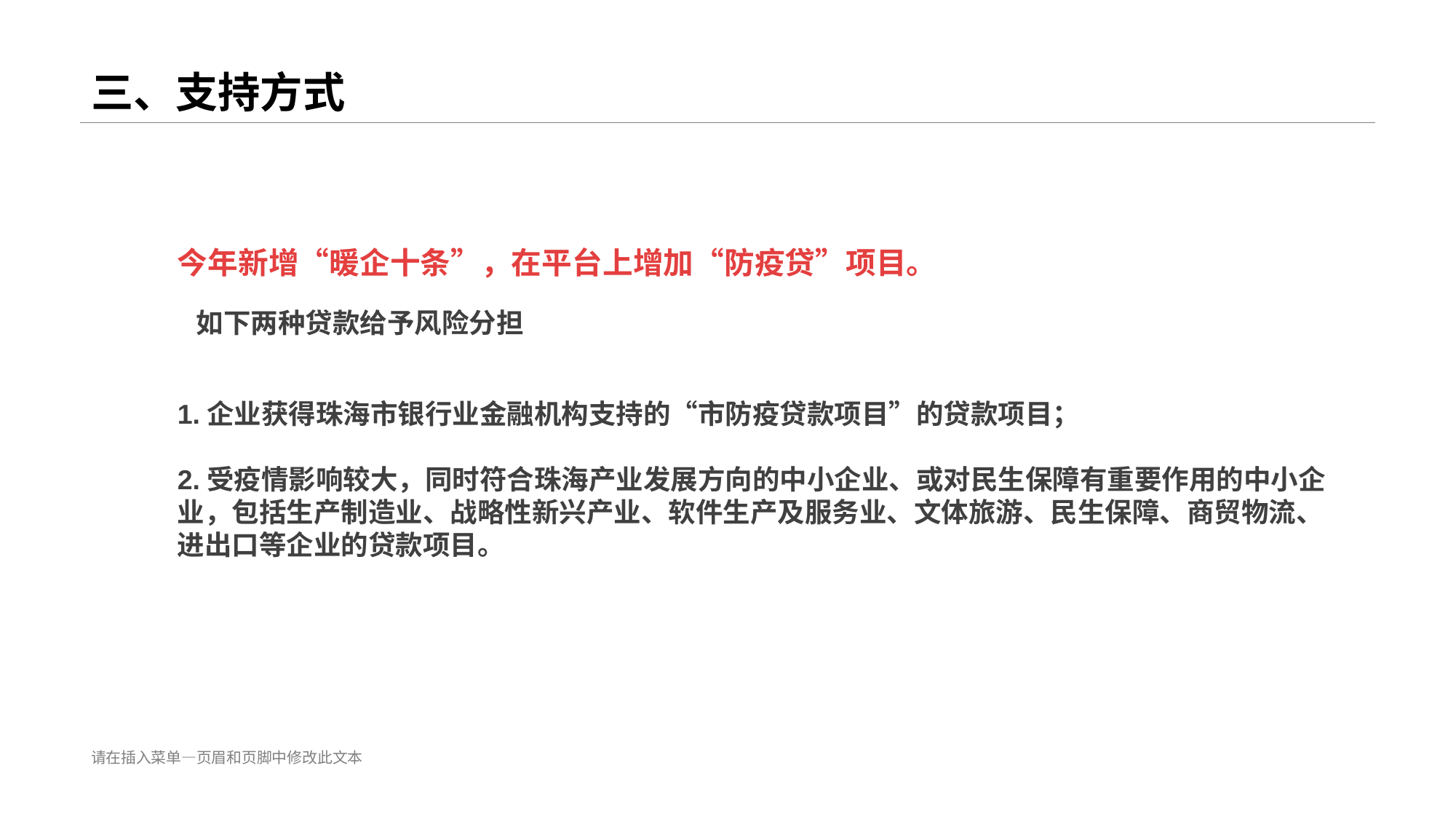

# 三、支持方式
今年新增“暖企十条”，在平台上增加“防疫贷”项目。

  如下两种贷款给予风险分担

1.企业获得珠海市银行业金融机构支持的“市防疫贷款项目”的贷款项目；

2.受疫情影响较大，同时符合珠海产业发展方向的中小企业、或对民生保障有重要作用的中小企业，包括生产制造业、战略性新兴产业、软件生产及服务业、文体旅游、民生保障、商贸物流、进出口等企业的贷款项目。
请在插入菜单—页眉和页脚中修改此文本
9